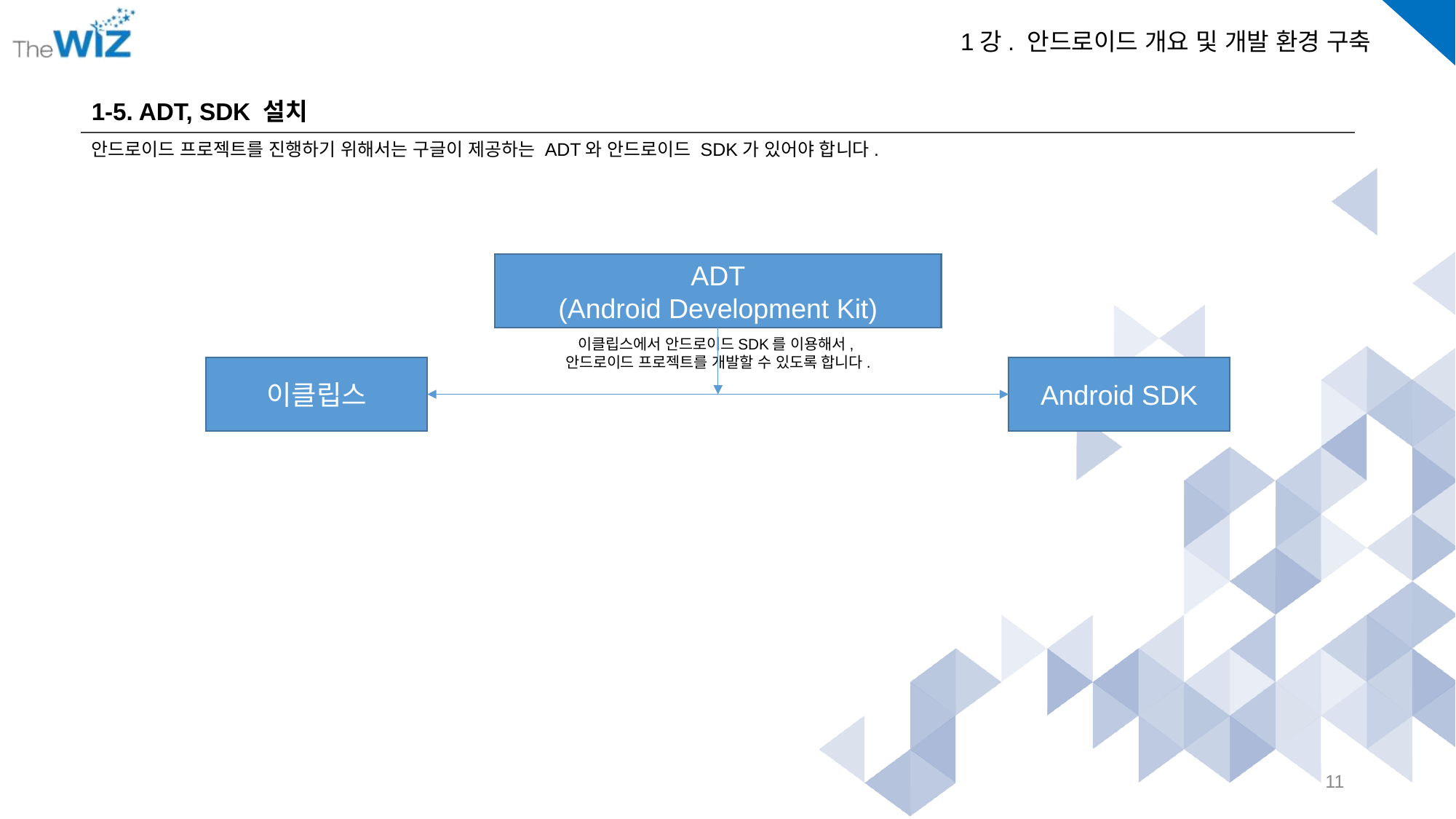

1-5. ADT, SDK 설치
안드로이드 프로젝트를 진행하기 위해서는 구글이 제공하는 ADT와 안드로이드 SDK가 있어야 합니다.
ADT
(Android Development Kit)
이클립스에서 안드로이드SDK를 이용해서,
안드로이드 프로젝트를 개발할 수 있도록 합니다.
Android SDK
이클립스
11